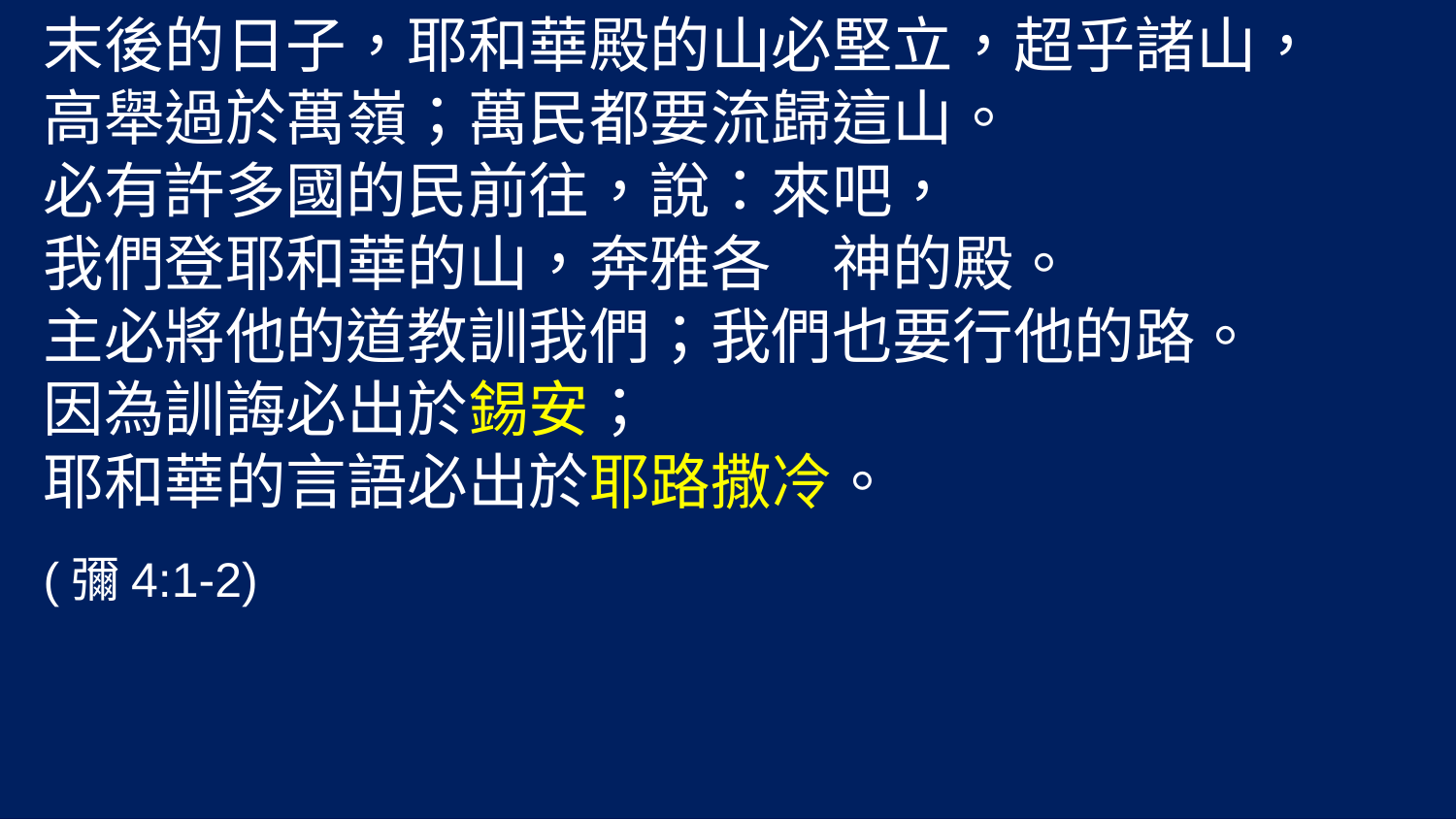

末後的日子，耶和華殿的山必堅立，超乎諸山，
高舉過於萬嶺；萬民都要流歸這山。
必有許多國的民前往，說：來吧，
我們登耶和華的山，奔雅各　神的殿。
主必將他的道教訓我們；我們也要行他的路。
因為訓誨必出於錫安；
耶和華的言語必出於耶路撒冷。
(彌4:1-2)